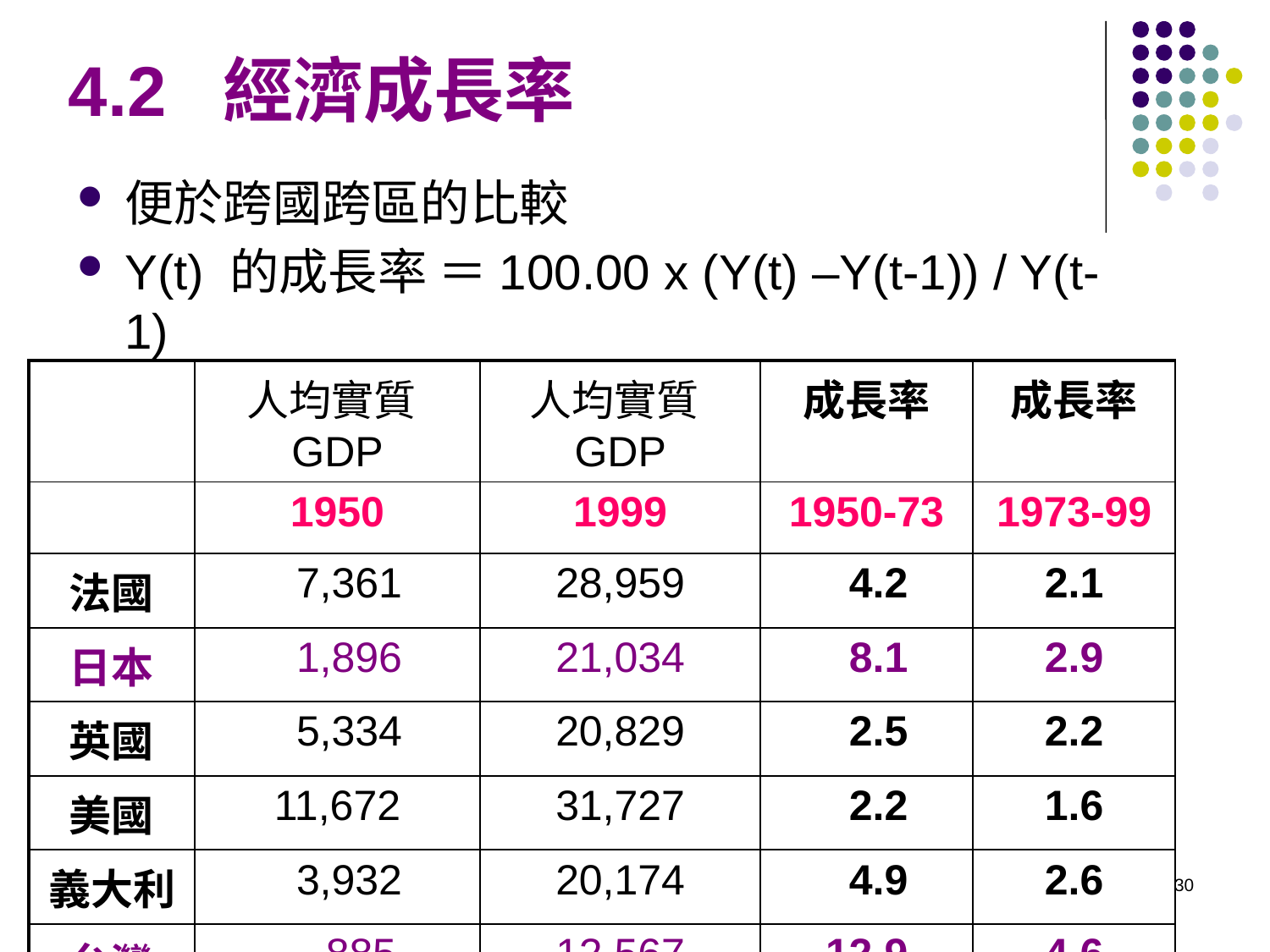

# 4.2  經濟成長率
便於跨國跨區的比較
Y(t) 的成長率 ＝100.00 x (Y(t) –Y(t-1)) / Y(t-1)

|  | 人均實質GDP | 人均實質GDP | 成長率 | 成長率 |
| --- | --- | --- | --- | --- |
|  | 1950 | 1999 | 1950-73 | 1973-99 |
| 法國 | 7,361 | 28,959 | 4.2 | 2.1 |
| 日本 | 1,896 | 21,034 | 8.1 | 2.9 |
| 英國 | 5,334 | 20,829 | 2.5 | 2.2 |
| 美國 | 11,672 | 31,727 | 2.2 | 1.6 |
| 義大利 | 3,932 | 20,174 | 4.9 | 2.6 |
| 台灣 | 885 | 12,567 | 12.9 | 4.6 |
30